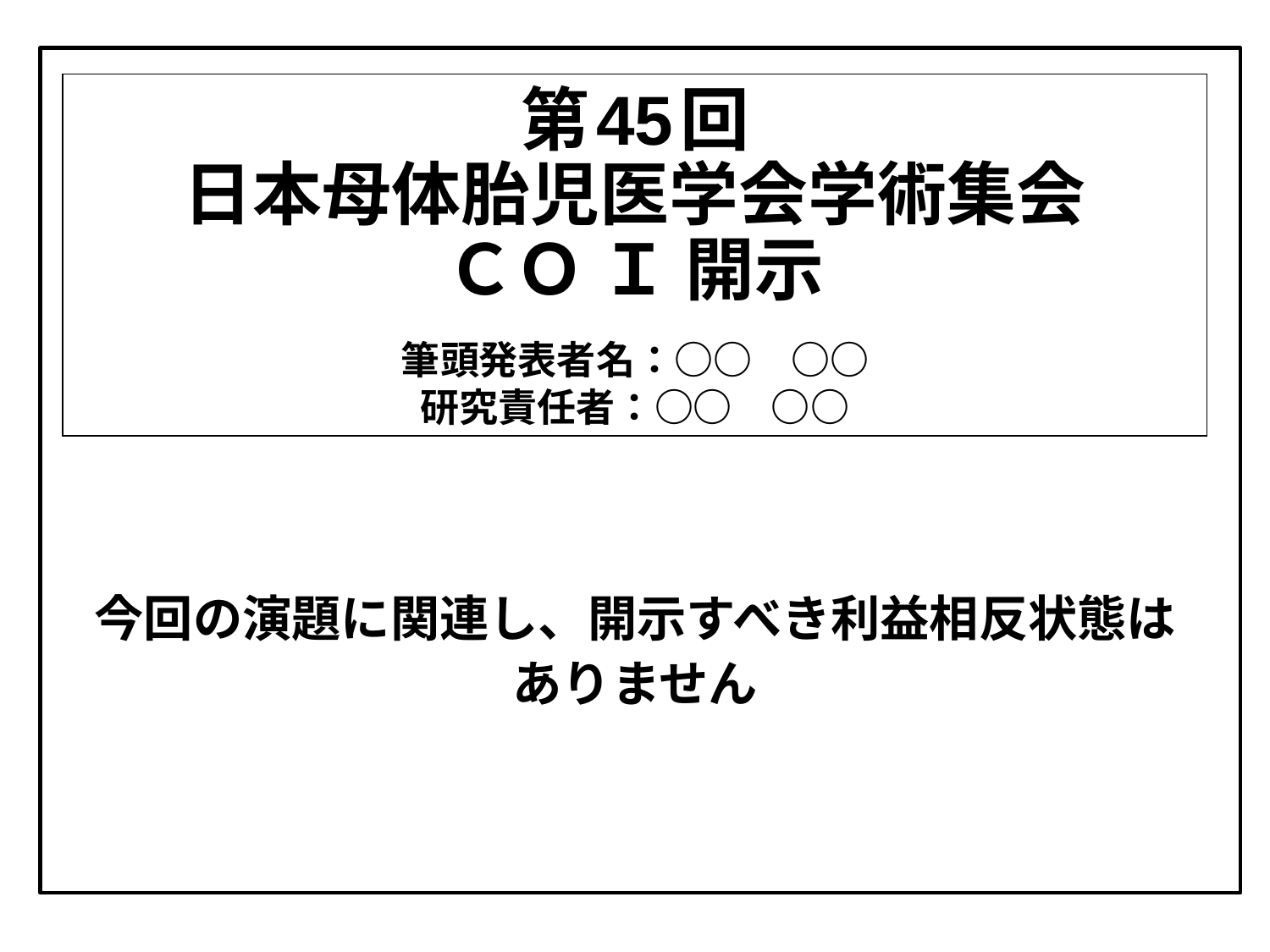

第45回
日本母体胎児医学会学術集会
ＣＯ Ｉ 開示
　
筆頭発表者名：○○　○○
研究責任者：○○　○○

今回の演題に関連し、開示すべき利益相反状態は
ありません